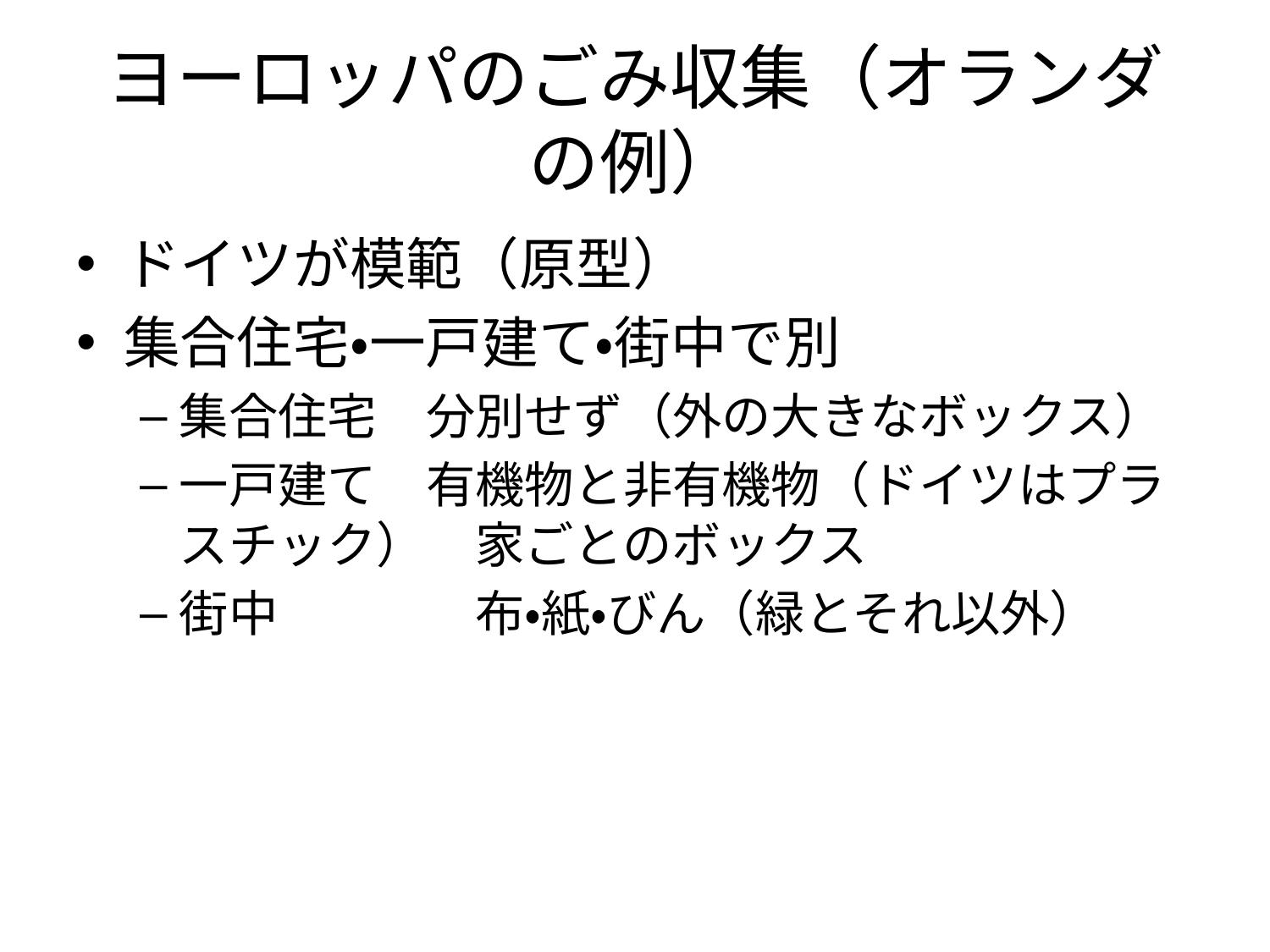

# ヨーロッパのごみ収集（オランダの例）
ドイツが模範（原型）
集合住宅・一戸建て・街中で別
集合住宅　分別せず（外の大きなボックス）
一戸建て　有機物と非有機物（ドイツはプラスチック）　家ごとのボックス
街中　　　　布・紙・びん（緑とそれ以外）